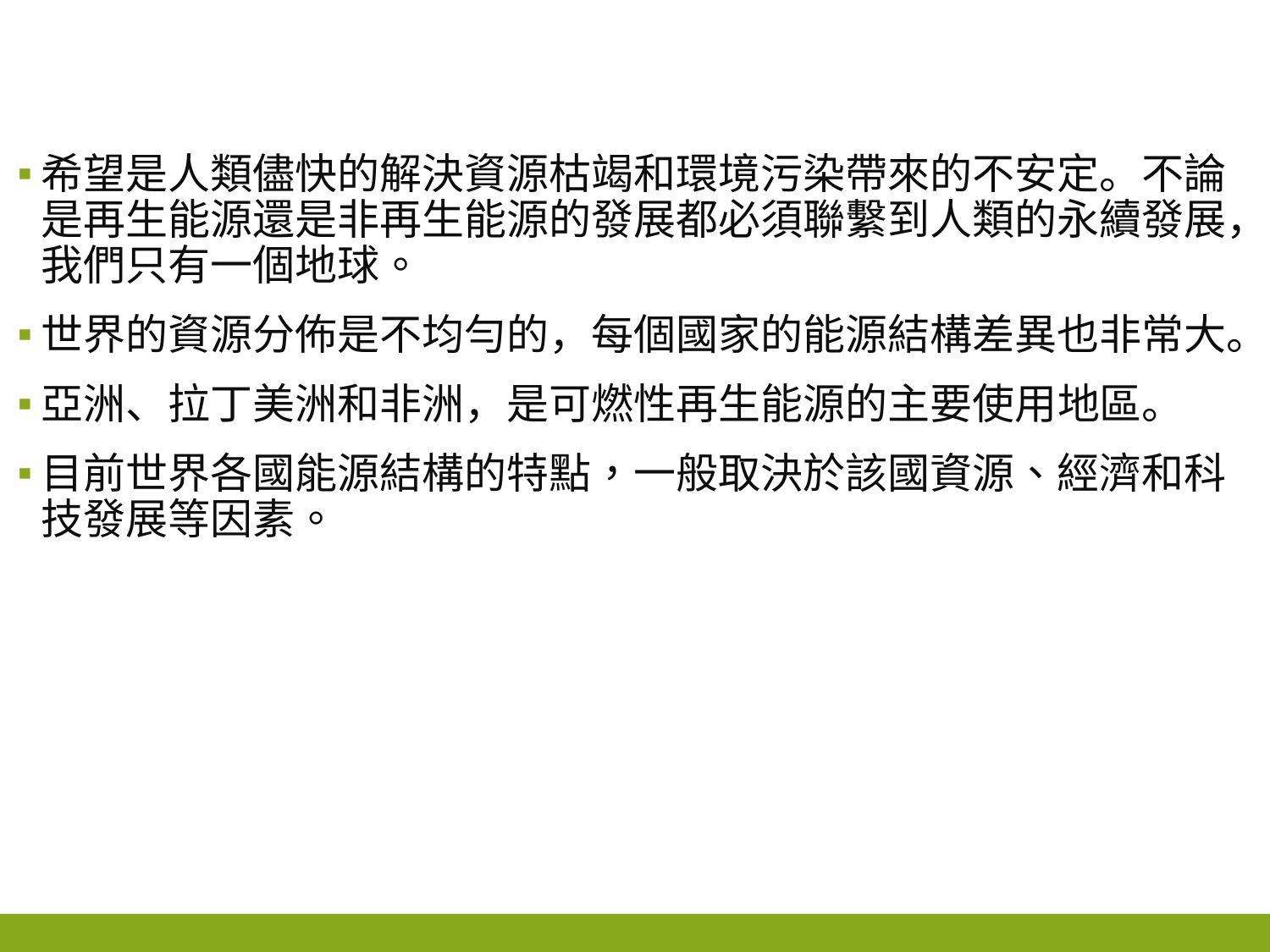

#
希望是人類儘快的解決資源枯竭和環境污染帶來的不安定。不論是再生能源還是非再生能源的發展都必須聯繫到人類的永續發展，我們只有一個地球。
世界的資源分佈是不均勻的，每個國家的能源結構差異也非常大。
亞洲、拉丁美洲和非洲，是可燃性再生能源的主要使用地區。
目前世界各國能源結構的特點，一般取決於該國資源、經濟和科技發展等因素。